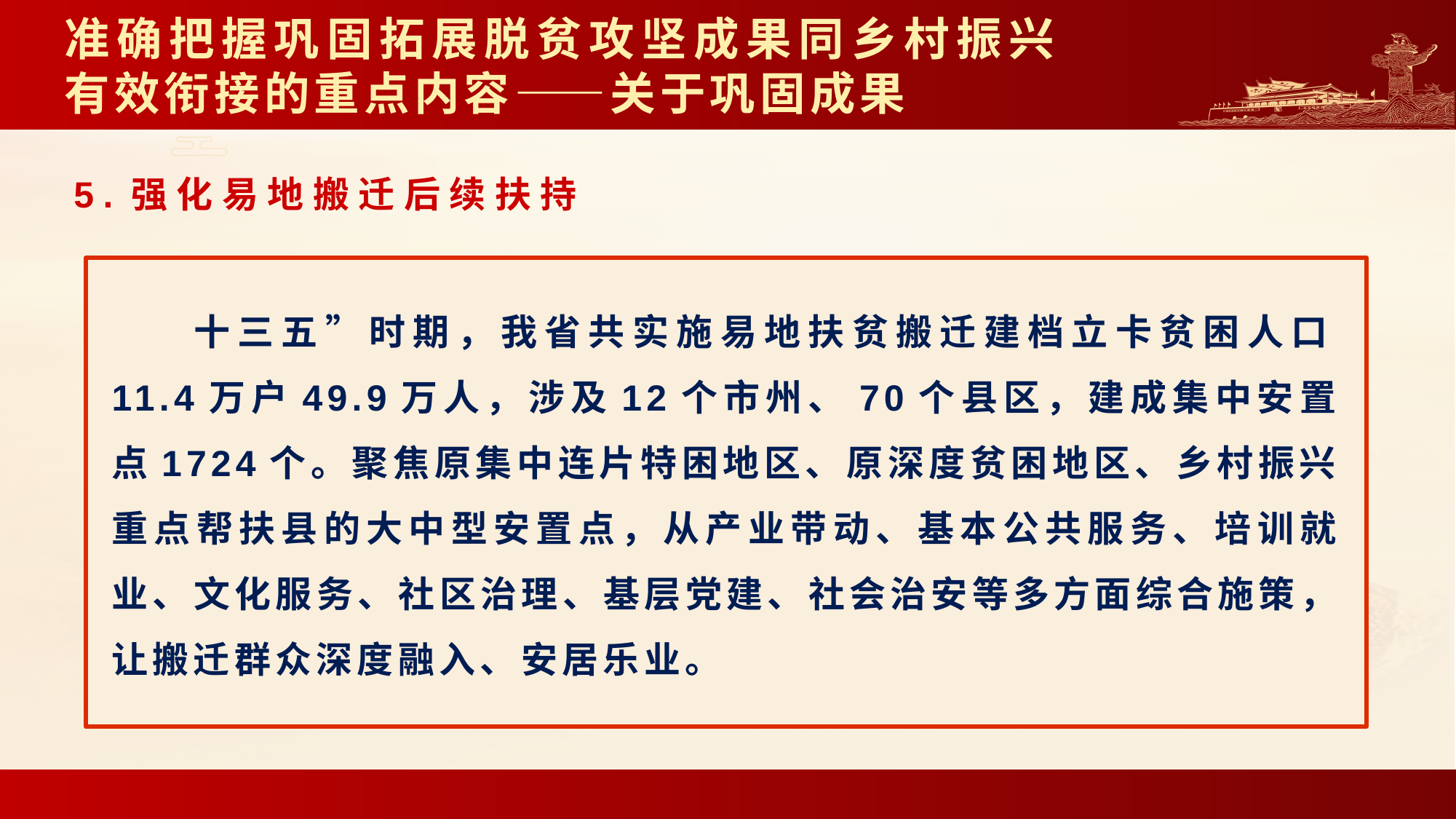

# 准确把握巩固拓展脱贫攻坚成果同乡村振兴有效衔接的重点内容——关于巩固成果
5.强化易地搬迁后续扶持
十三五”时期，我省共实施易地扶贫搬迁建档立卡贫困人口11.4万户49.9万人，涉及12个市州、70个县区，建成集中安置点1724个。聚焦原集中连片特困地区、原深度贫困地区、乡村振兴重点帮扶县的大中型安置点，从产业带动、基本公共服务、培训就业、文化服务、社区治理、基层党建、社会治安等多方面综合施策，让搬迁群众深度融入、安居乐业。